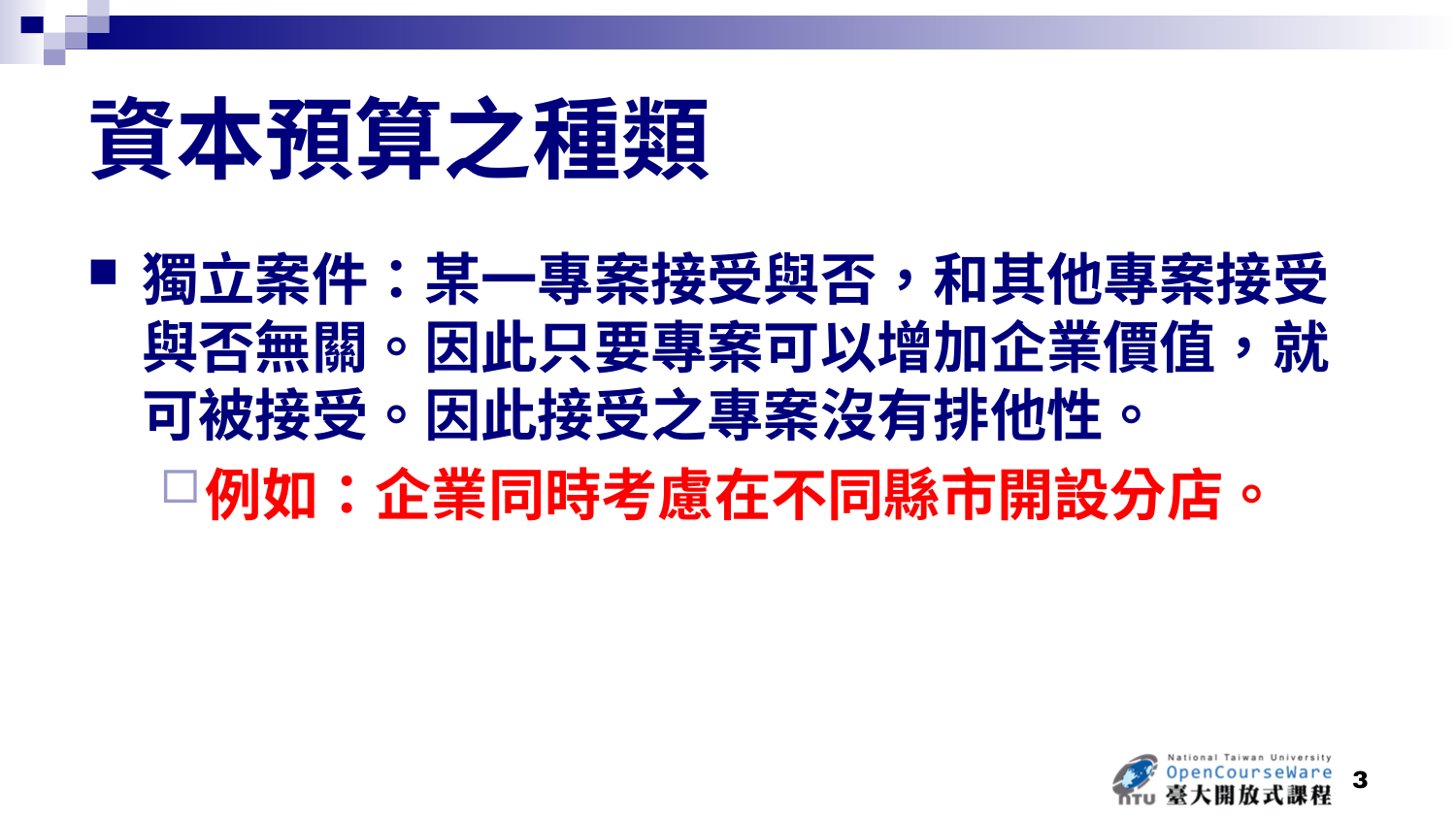

# 資本預算之種類
獨立案件：某一專案接受與否，和其他專案接受與否無關。因此只要專案可以增加企業價值，就可被接受。因此接受之專案沒有排他性。
例如：企業同時考慮在不同縣市開設分店。

3